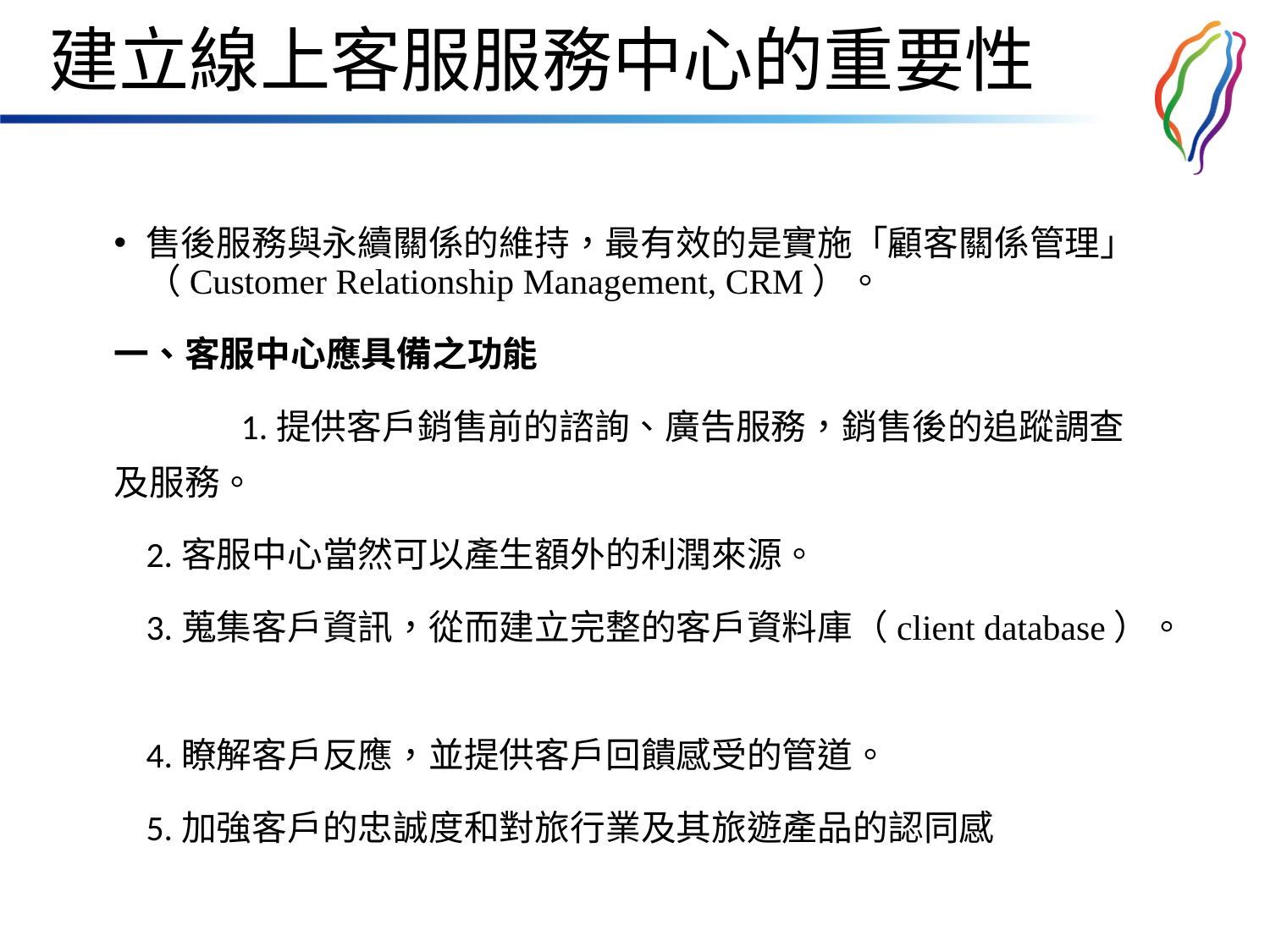

# 建立線上客服服務中心的重要性
售後服務與永續關係的維持，最有效的是實施「顧客關係管理」（Customer Relationship Management, CRM）。
一、客服中心應具備之功能
	1.提供客戶銷售前的諮詢、廣告服務，銷售後的追蹤調查及服務。
    2.客服中心當然可以產生額外的利潤來源。
    3.蒐集客戶資訊，從而建立完整的客戶資料庫（client database）。
    4.瞭解客戶反應，並提供客戶回饋感受的管道。
    5.加強客戶的忠誠度和對旅行業及其旅遊產品的認同感